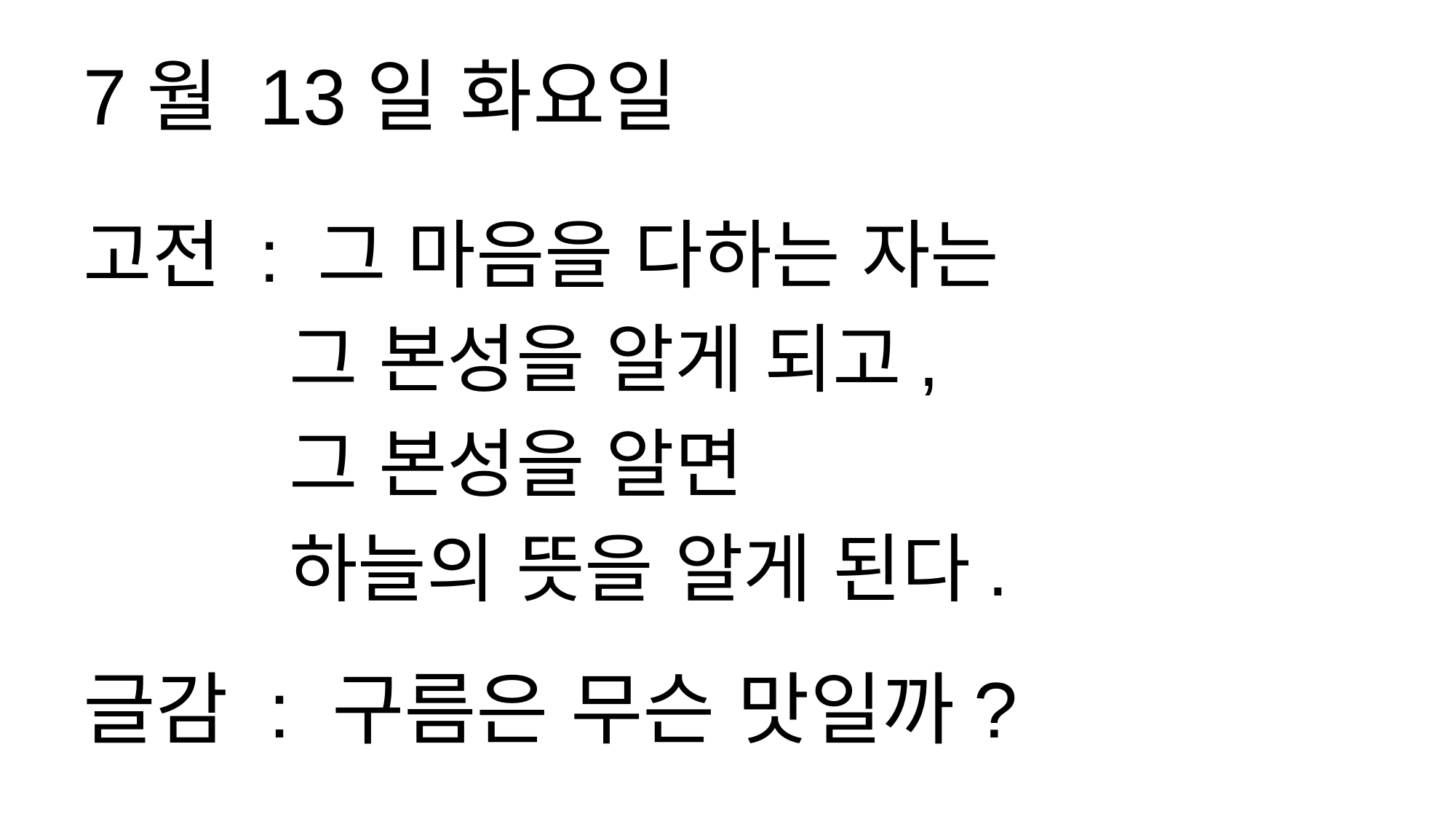

7월 13일 화요일
고전 : 그 마음을 다하는 자는
         그 본성을 알게 되고,
         그 본성을 알면
         하늘의 뜻을 알게 된다.
글감 : 구름은 무슨 맛일까?